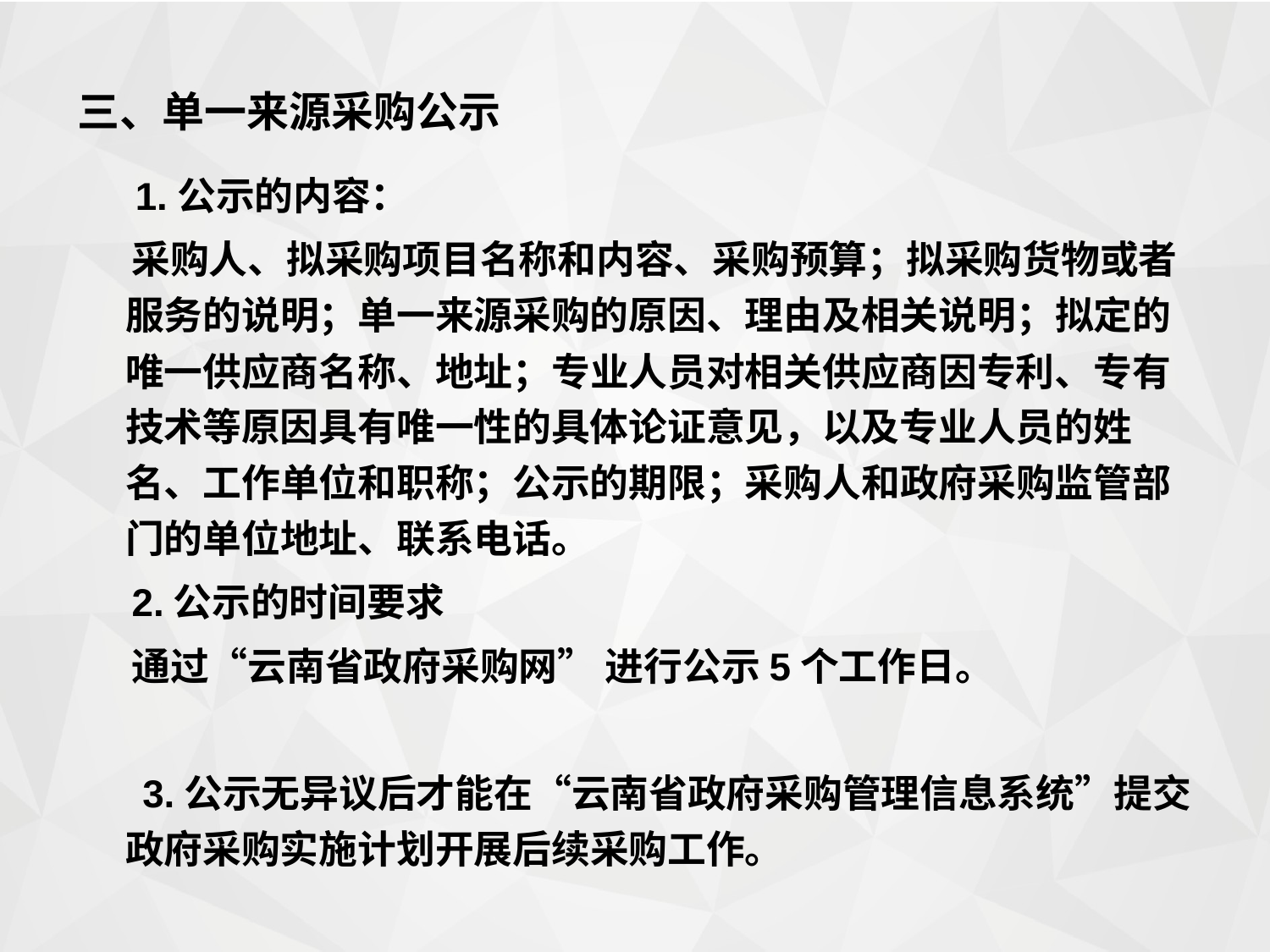

# 三、单一来源采购公示
      1.公示的内容：
     采购人、拟采购项目名称和内容、采购预算；拟采购货物或者服务的说明；单一来源采购的原因、理由及相关说明；拟定的唯一供应商名称、地址；专业人员对相关供应商因专利、专有技术等原因具有唯一性的具体论证意见，以及专业人员的姓名、工作单位和职称；公示的期限；采购人和政府采购监管部门的单位地址、联系电话。
     2.公示的时间要求
     通过“云南省政府采购网” 进行公示5个工作日。

      3.公示无异议后才能在“云南省政府采购管理信息系统”提交政府采购实施计划开展后续采购工作。